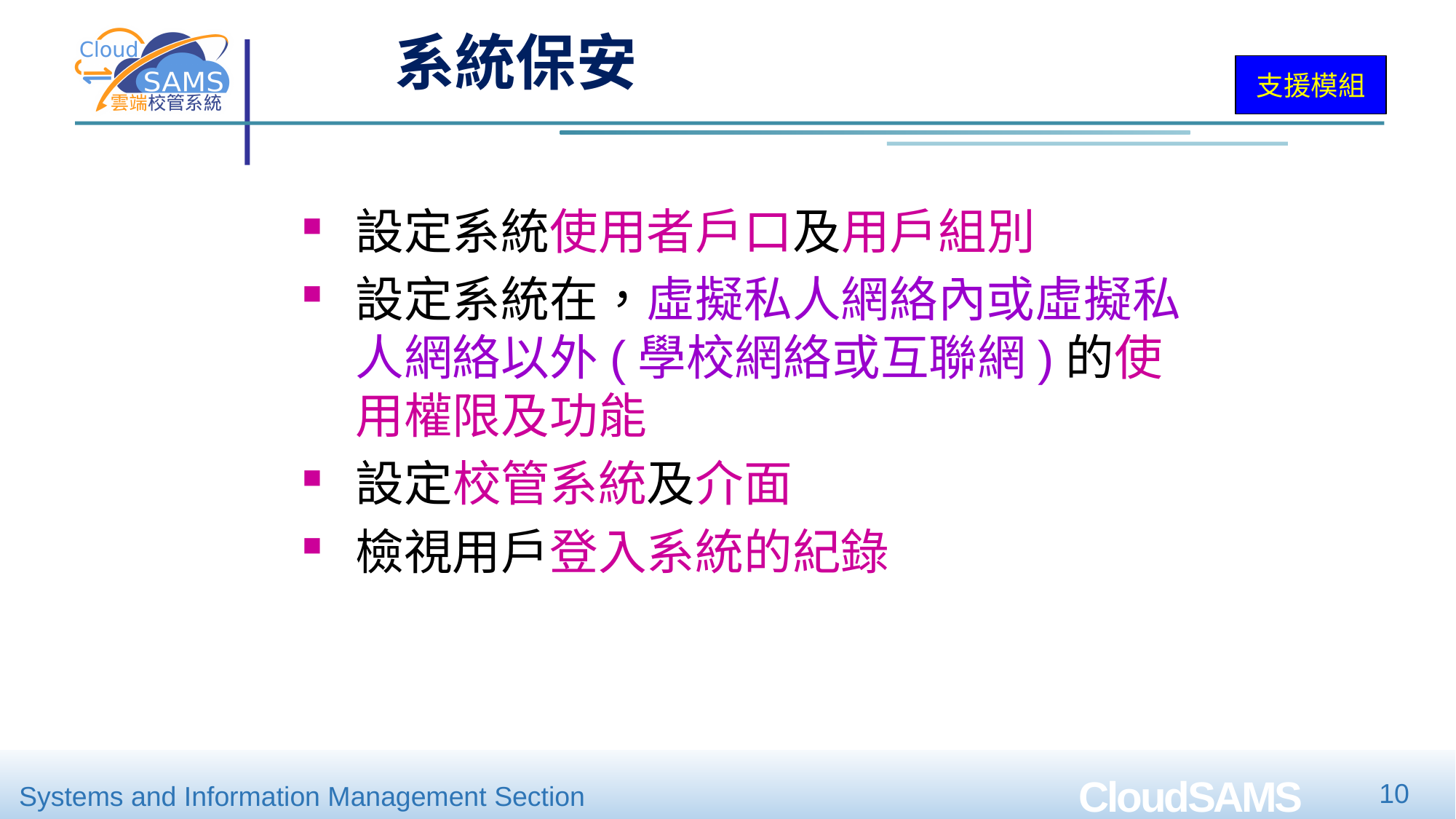

系統保安
支援模組
設定系統使用者戶口及用戶組別
設定系統在，虛擬私人網絡內或虛擬私人網絡以外(學校網絡或互聯網)的使用權限及功能
設定校管系統及介面
檢視用戶登入系統的紀錄
10